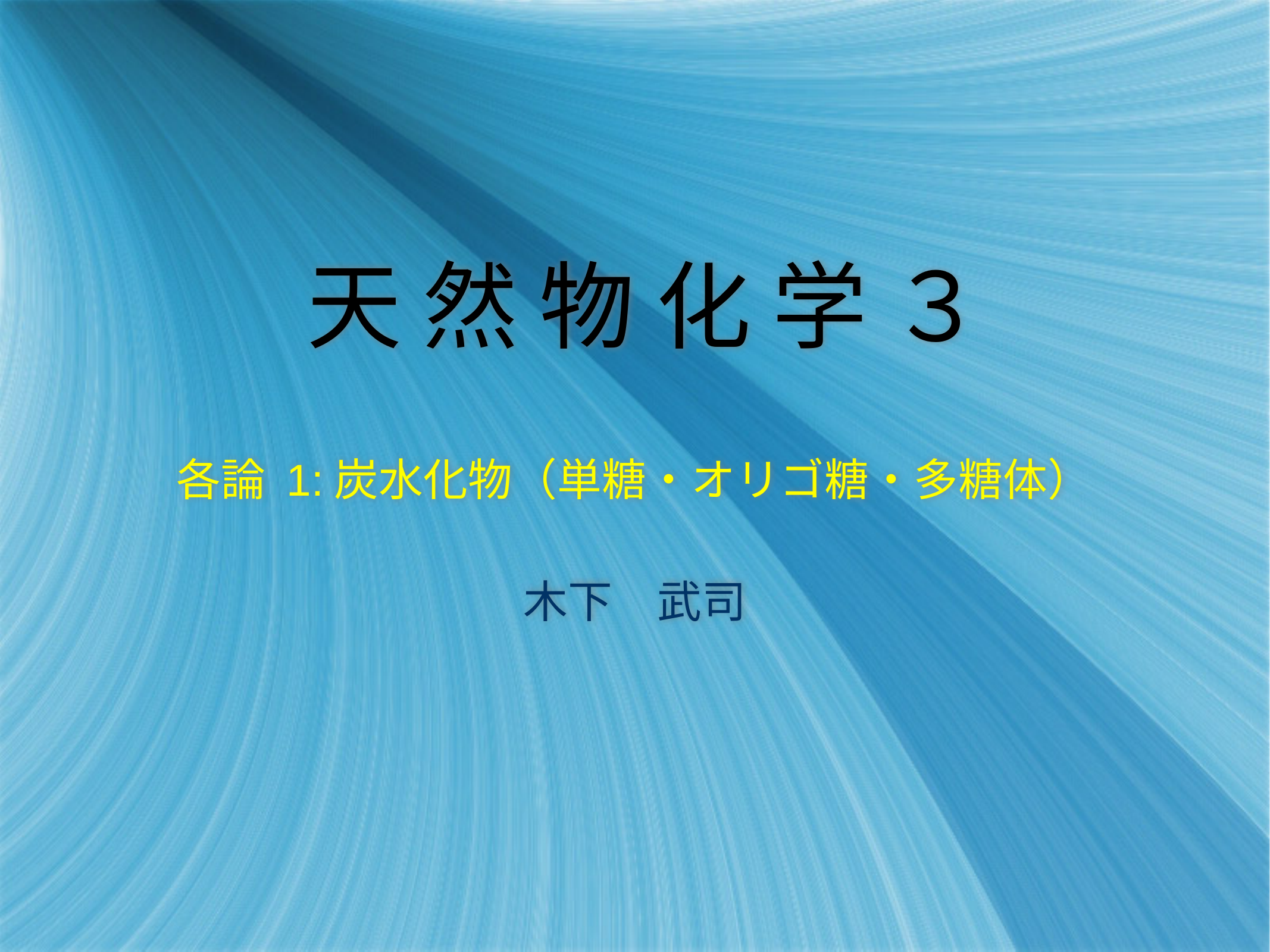

# 天 然 物 化 学 ３
各論 1:炭水化物（単糖・オリゴ糖・多糖体）

木下　武司